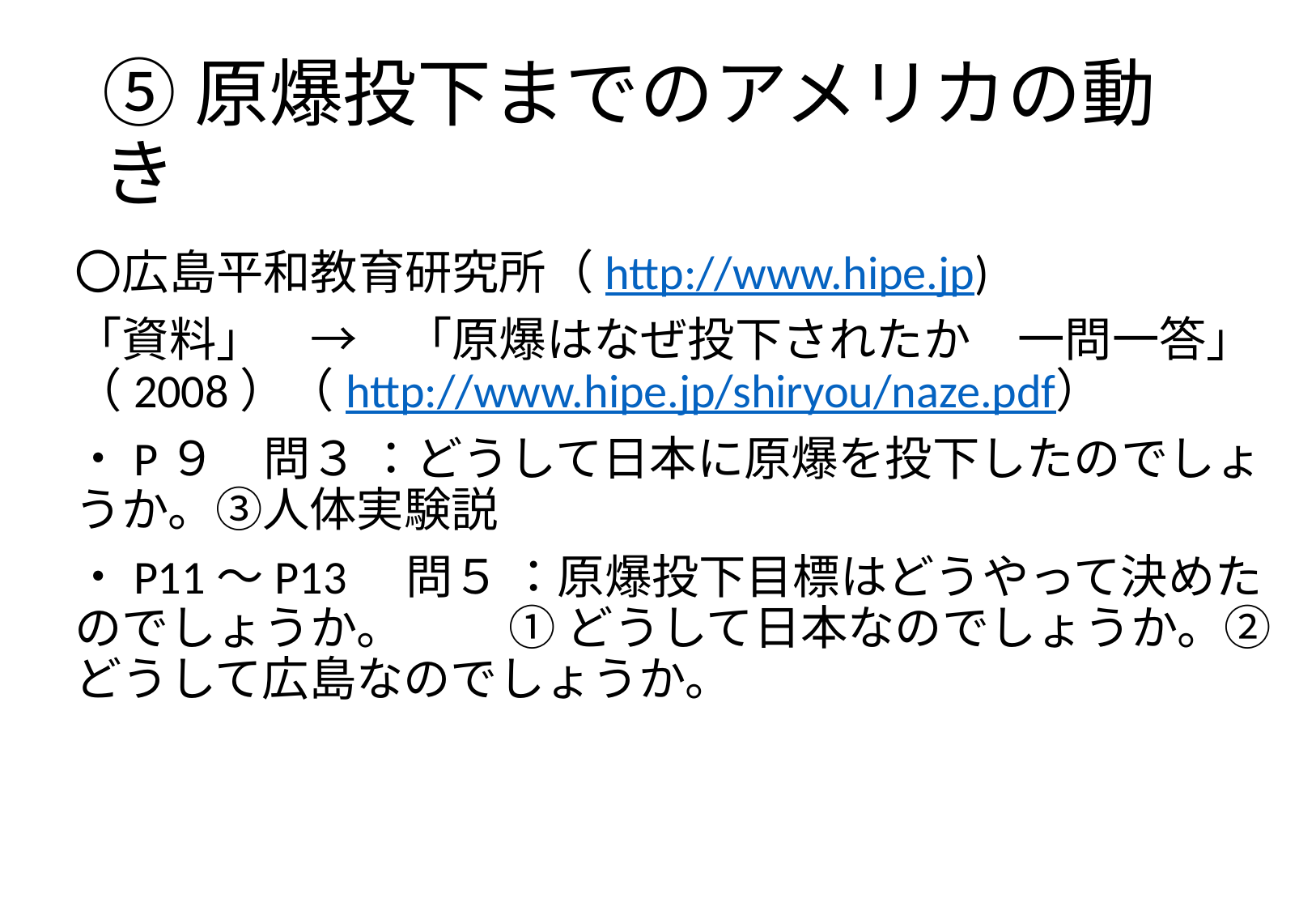

# ⑤原爆投下までのアメリカの動き
〇広島平和教育研究所（http://www.hipe.jp)
「資料」　→　「原爆はなぜ投下されたか　一問一答」（2008）（http://www.hipe.jp/shiryou/naze.pdf）
・P９　問３ ：どうして日本に原爆を投下したのでしょうか。③人体実験説
・P11～P13　問５ ：原爆投下目標はどうやって決めたのでしょうか。 　　① どうして日本なのでしょうか。② どうして広島なのでしょうか。